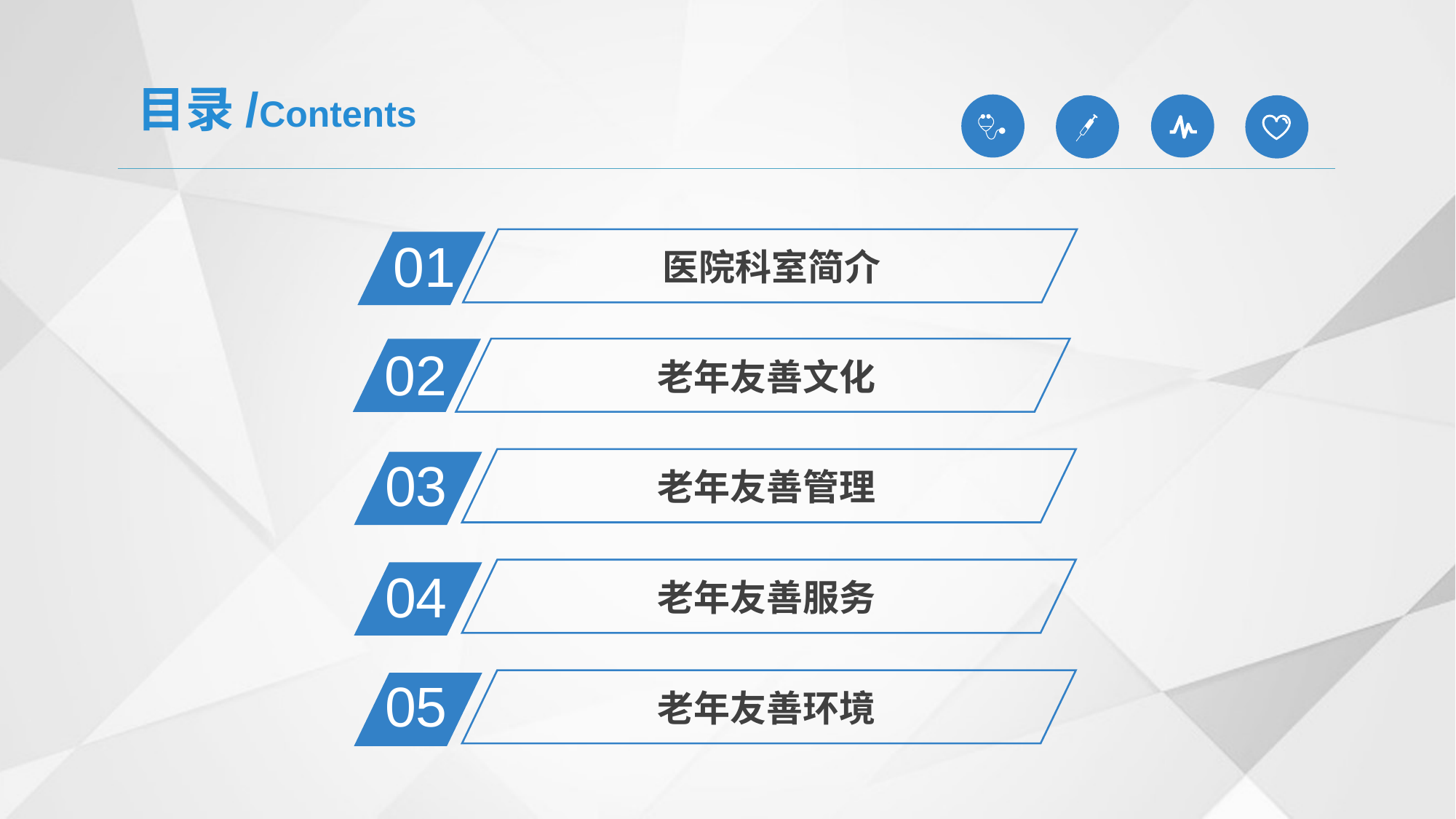

目录/Contents

01

医院科室简介
02

老年友善文化
03

老年友善管理
04

老年友善服务
05

老年友善环境